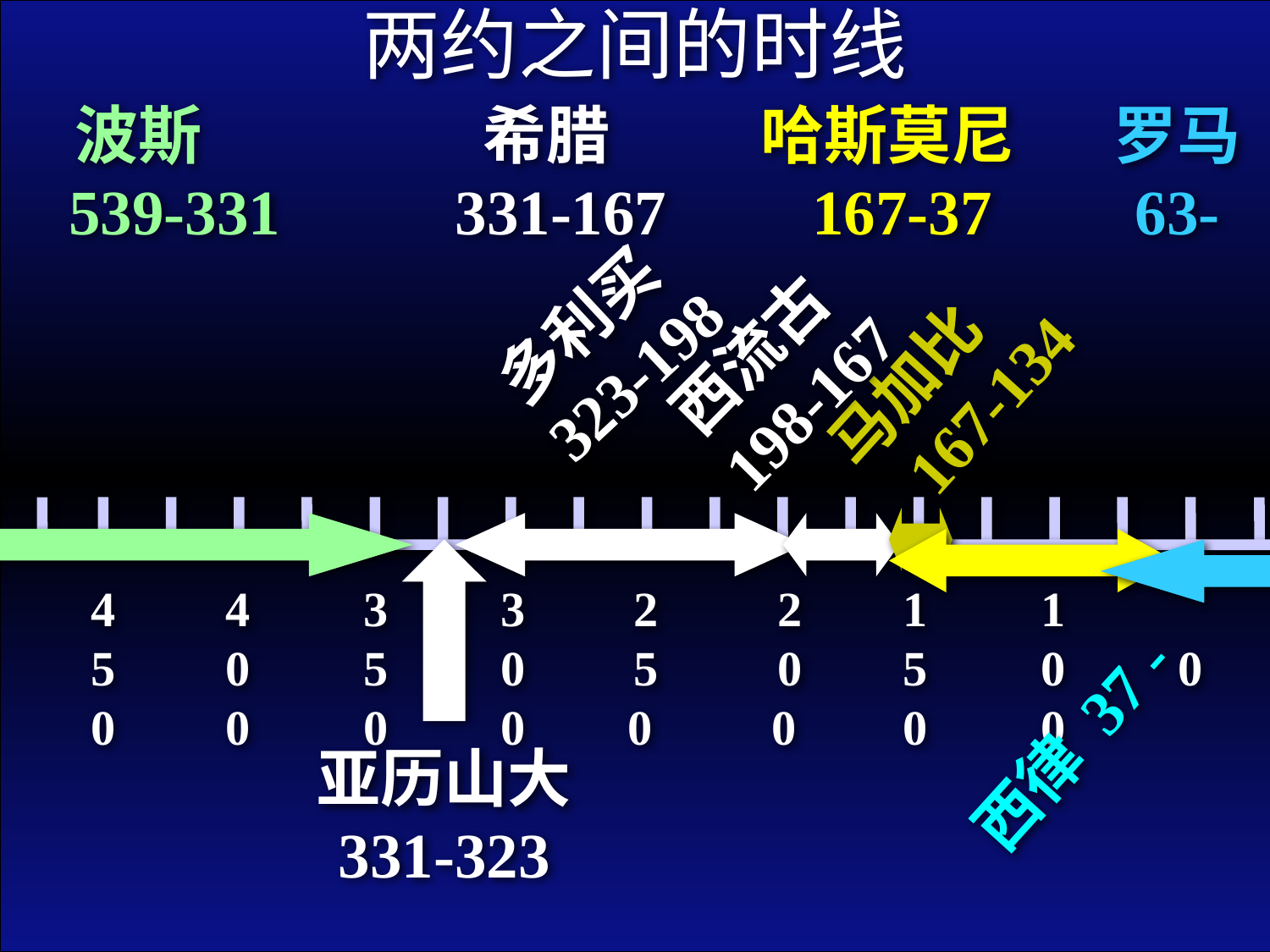

两约之间的时线
波斯      539-331
希腊   331-167
哈斯莫尼   167-37
罗马 63-
多利买  323-198
西流古  198-167
马加比       167-134

亚历山大 331-323

450
400
350
300
2 5 0
2 0 0
150
100
 0
西律 37 -